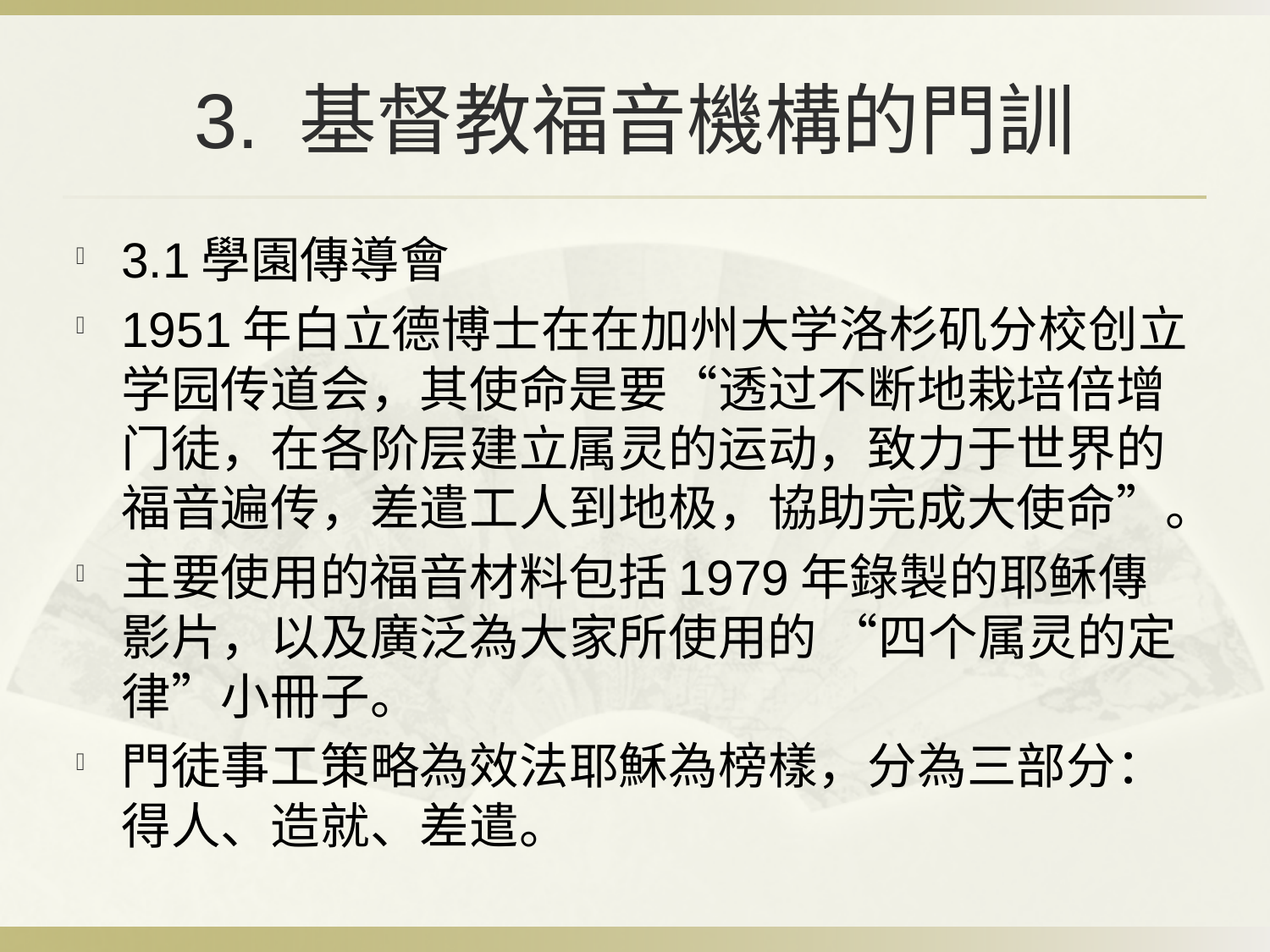

# 3. 基督教福音機構的門訓
3.1學園傳導會
1951年白立德博士在在加州大学洛杉矶分校创立学园传道会，其使命是要“透过不断地栽培倍增门徒，在各阶层建立属灵的运动，致力于世界的福音遍传，差遣工人到地极，協助完成大使命”。
主要使用的福音材料包括1979年錄製的耶稣傳影片，以及廣泛為大家所使用的 “四个属灵的定律”小冊子。
門徒事工策略為效法耶穌為榜樣，分為三部分：得人、造就、差遣。